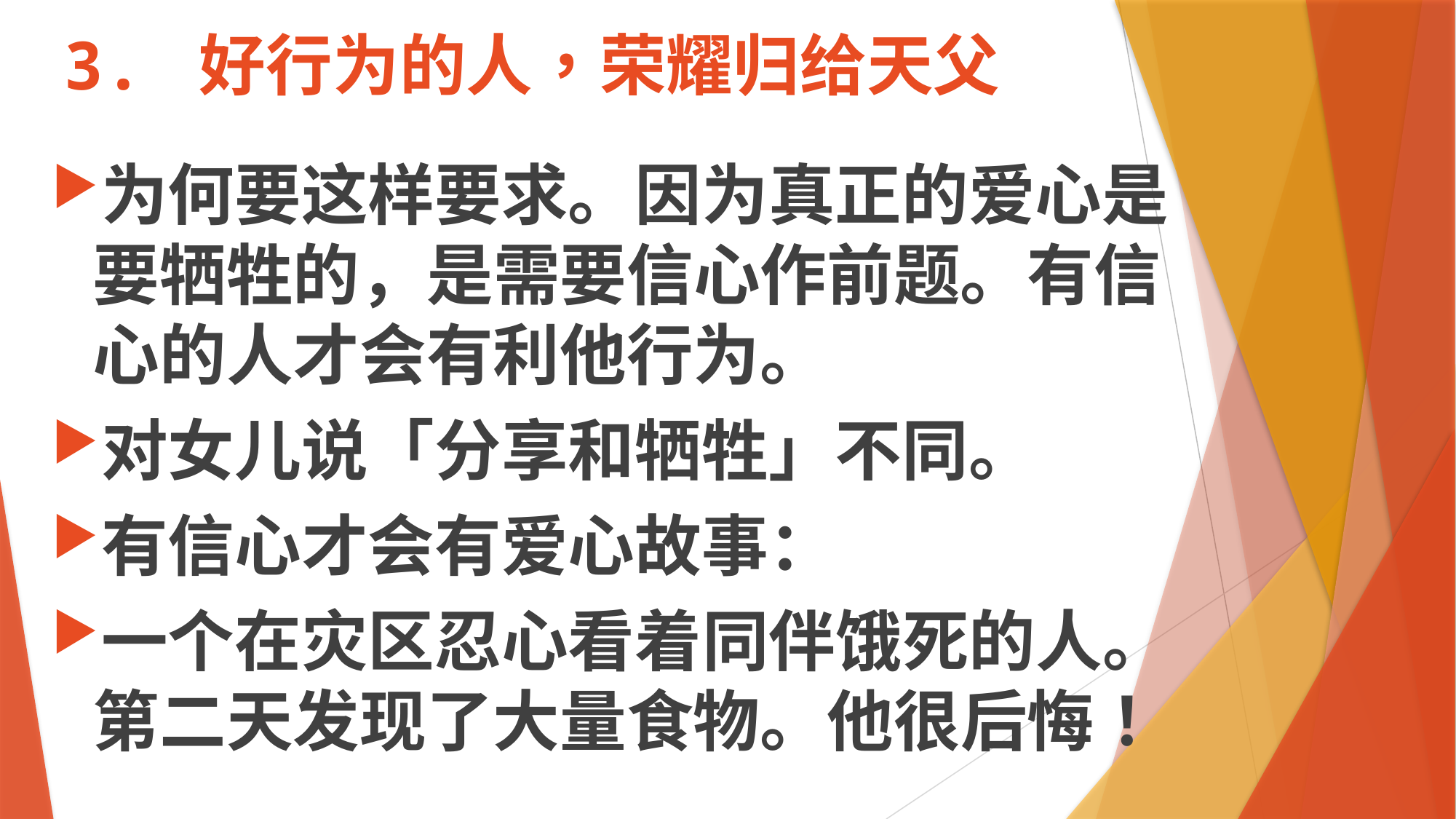

# 3. 好行为的人，荣耀归给天父
为何要这样要求。因为真正的爱心是要牺牲的，是需要信心作前题。有信心的人才会有利他行为。
对女儿说「分享和牺牲」不同。
有信心才会有爱心故事：
一个在灾区忍心看着同伴饿死的人。第二天发现了大量食物。他很后悔！